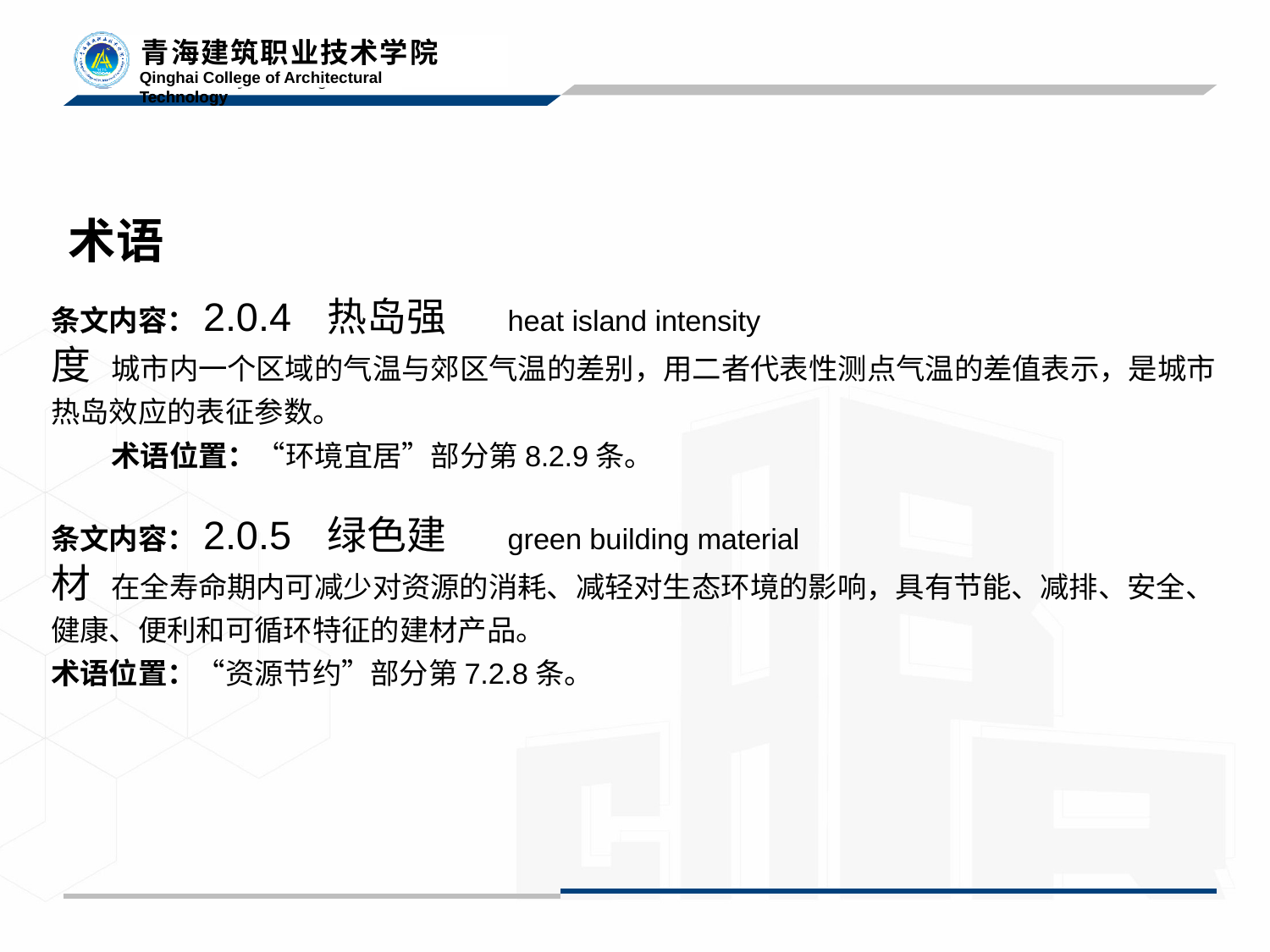

术语
# 条文内容：2.0.4	热岛强度
heat island intensity
城市内一个区域的气温与郊区气温的差别，用二者代表性测点气温的差值表示，是城市 热岛效应的表征参数。
术语位置：“环境宜居”部分第8.2.9条。
条文内容：2.0.5	绿色建材
green building material
在全寿命期内可减少对资源的消耗、减轻对生态环境的影响，具有节能、减排、安全、
健康、便利和可循环特征的建材产品。
术语位置：“资源节约”部分第7.2.8条。